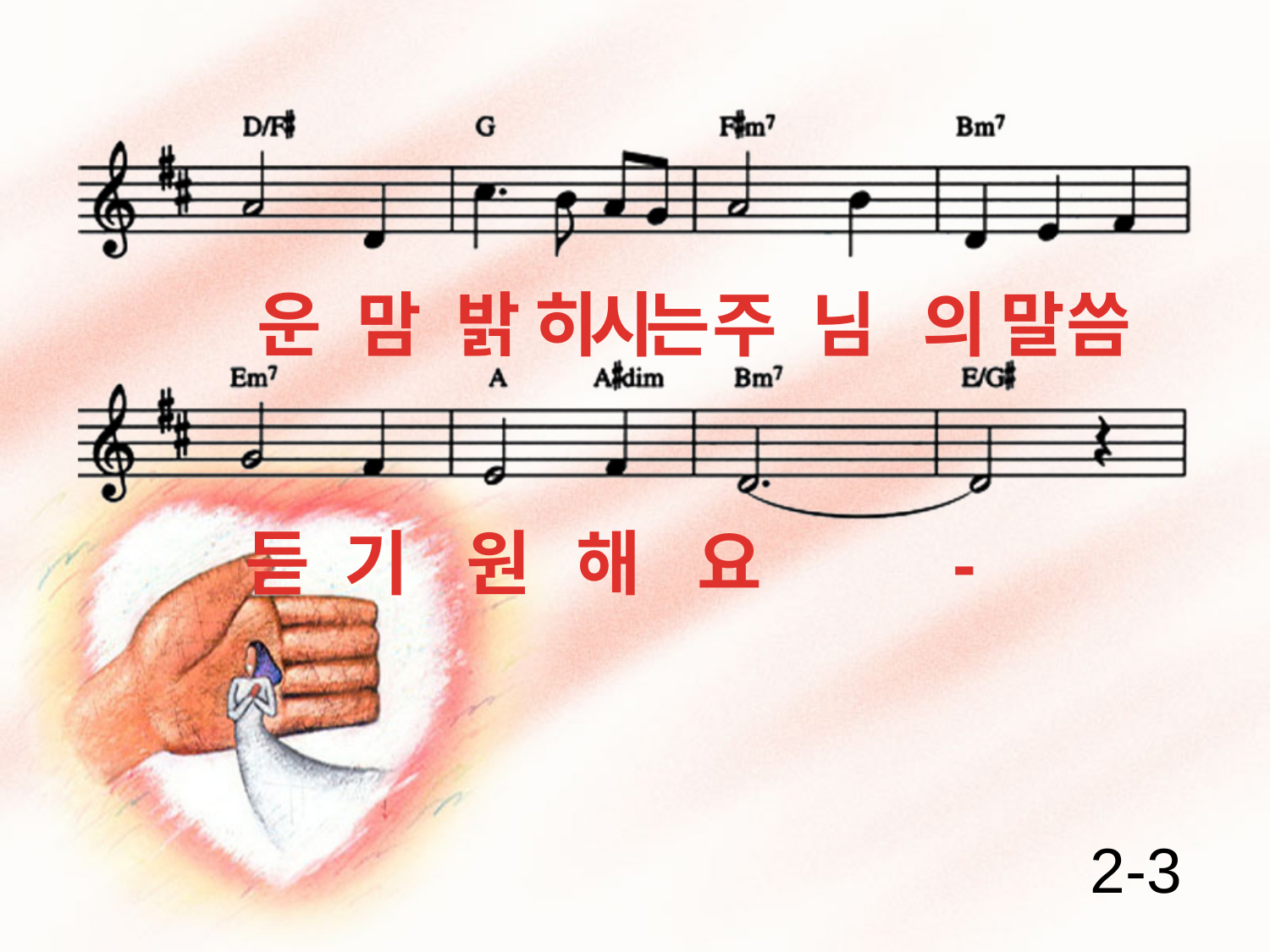

운    맘    밝  히시는 주    님     의  말 씀
듣    기      원     해      요                -
2-3